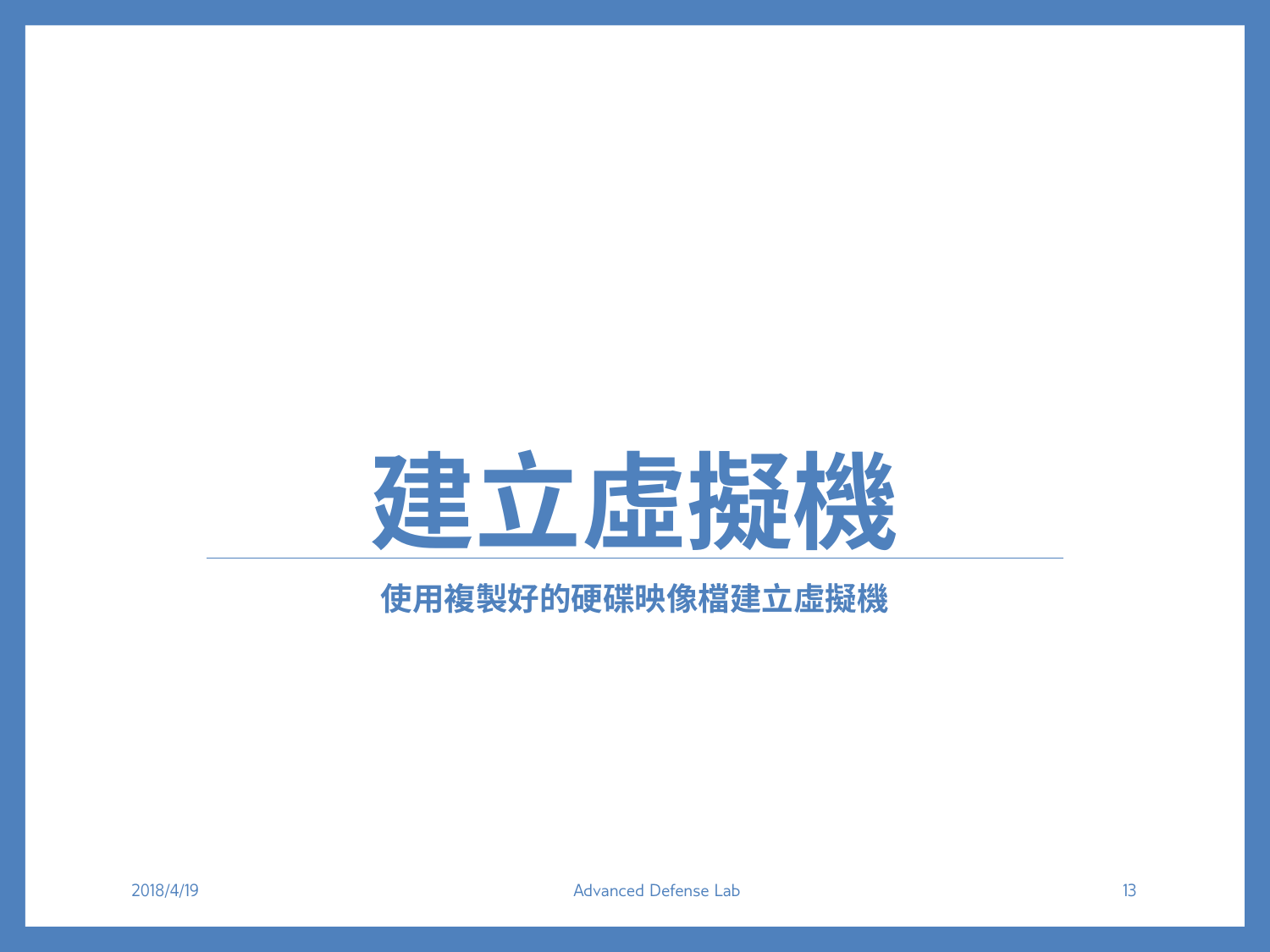

# 建立虛擬機
使用複製好的硬碟映像檔建立虛擬機
2018/4/19
Advanced Defense Lab
13